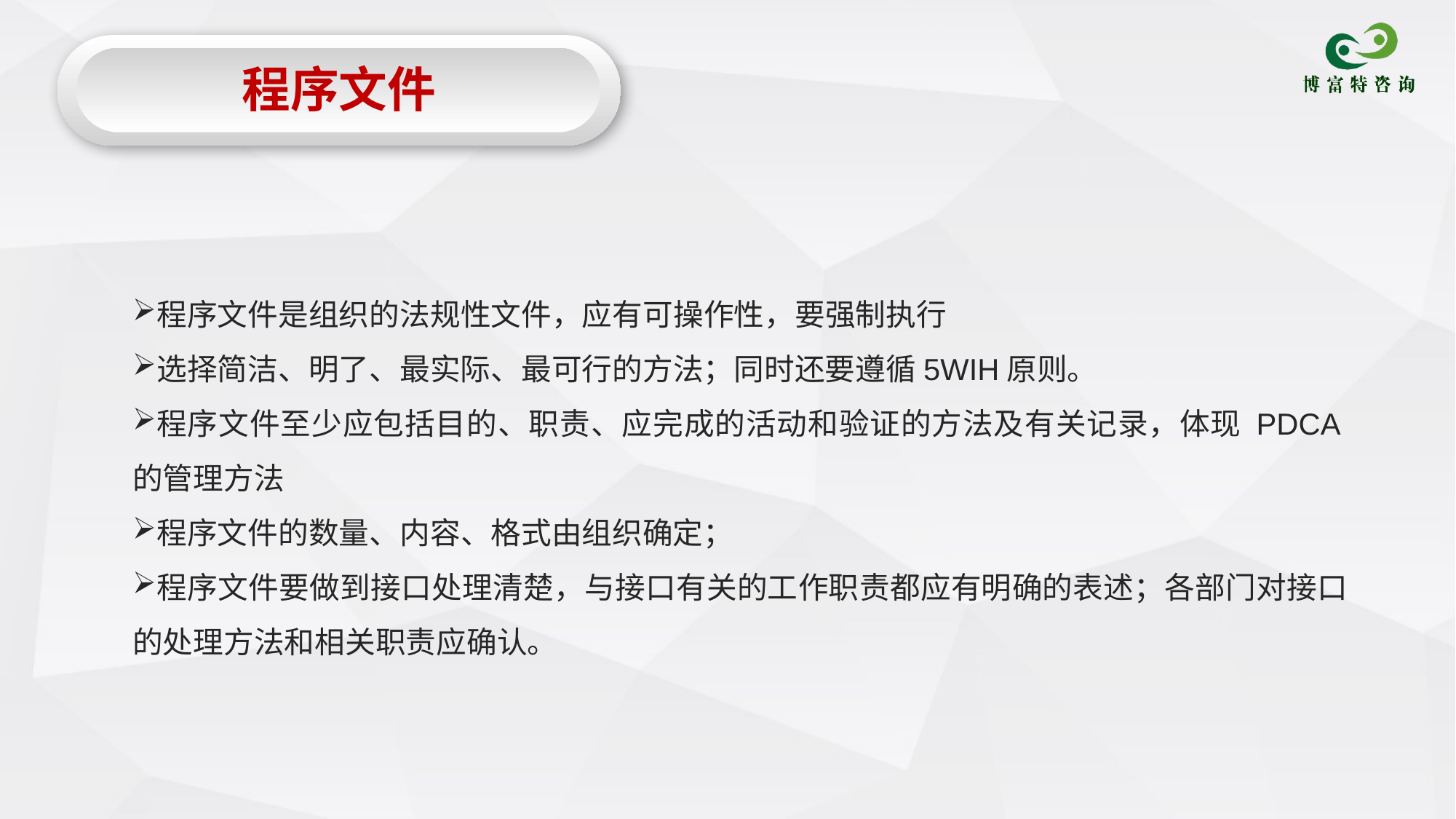

程序文件
程序文件是组织的法规性文件，应有可操作性，要强制执行
选择简洁、明了、最实际、最可行的方法；同时还要遵循5WIH原则。
程序文件至少应包括目的、职责、应完成的活动和验证的方法及有关记录，体现 PDCA的管理方法
程序文件的数量、内容、格式由组织确定；
程序文件要做到接口处理清楚，与接口有关的工作职责都应有明确的表述；各部门对接口的处理方法和相关职责应确认。